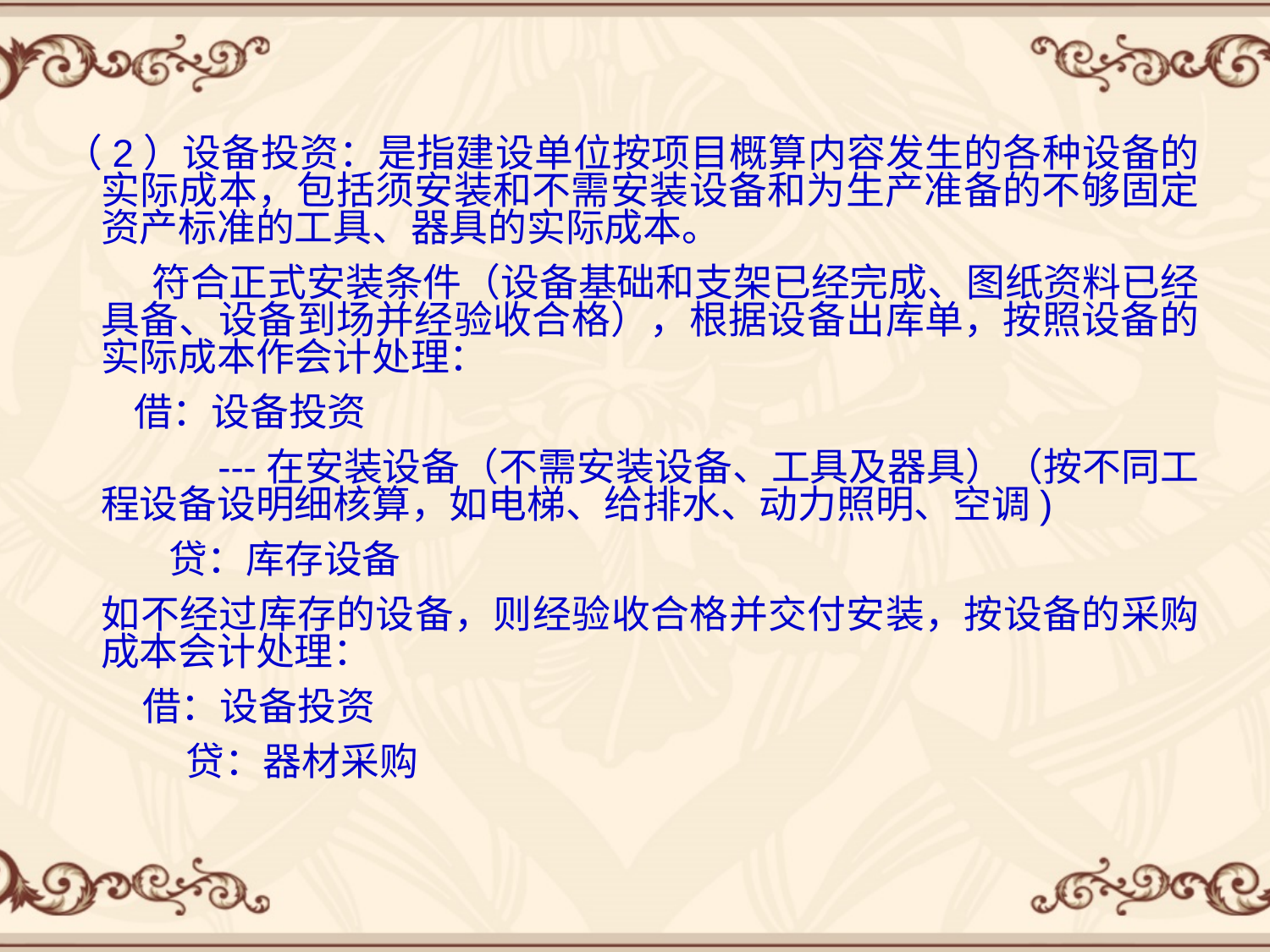

（2）设备投资：是指建设单位按项目概算内容发生的各种设备的实际成本，包括须安装和不需安装设备和为生产准备的不够固定资产标准的工具、器具的实际成本。
         符合正式安装条件（设备基础和支架已经完成、图纸资料已经具备、设备到场并经验收合格），根据设备出库单，按照设备的实际成本作会计处理：
       借：设备投资
              ---在安装设备（不需安装设备、工具及器具）（按不同工程设备设明细核算，如电梯、给排水、动力照明、空调)
           贷：库存设备
   如不经过库存的设备，则经验收合格并交付安装，按设备的采购成本会计处理：
        借：设备投资
             贷：器材采购